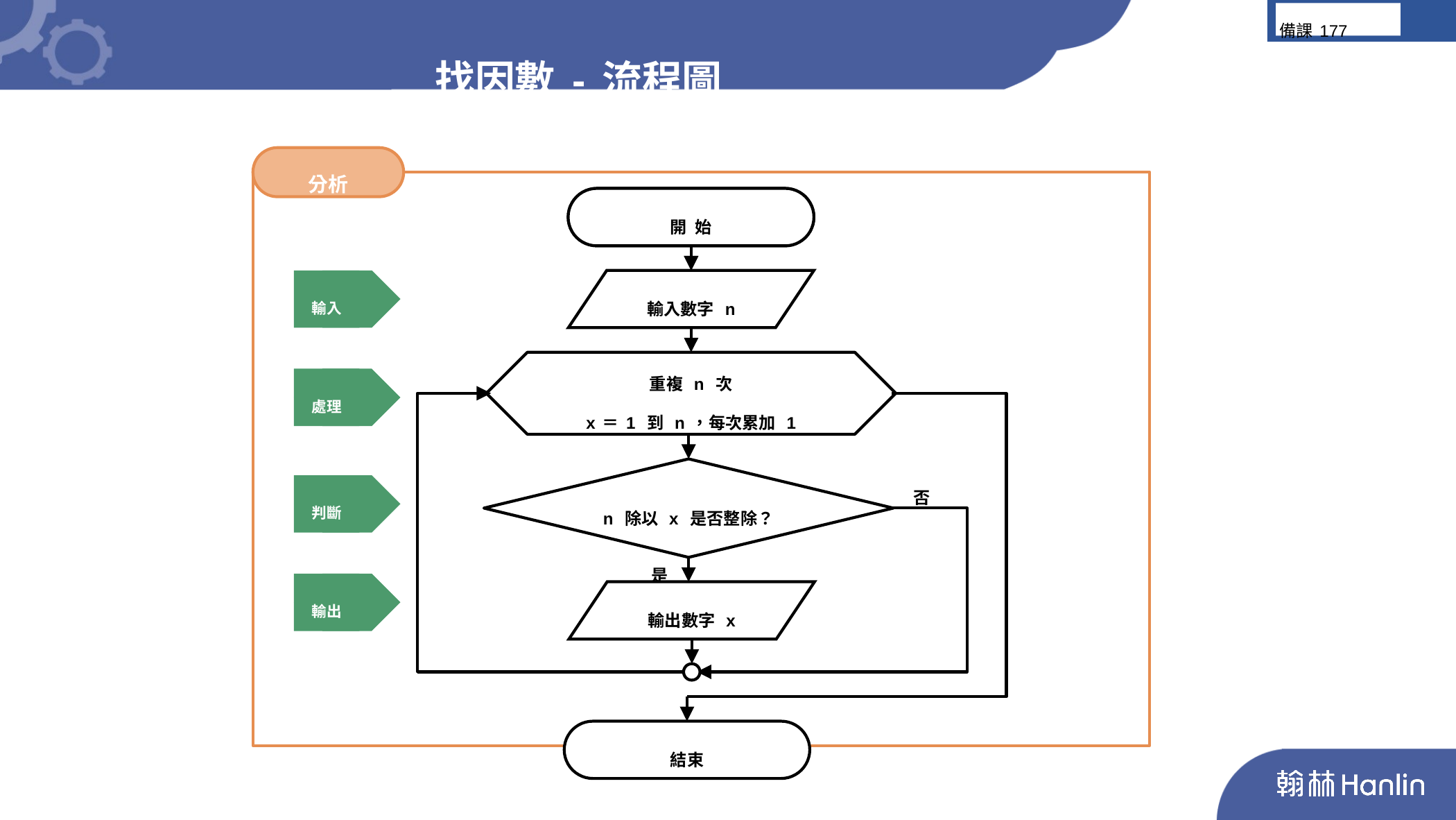

備課177

找因數-流程圖
分析

開始
開  始
輸入

輸入數字 n
重複 n 次
x＝1 到 n，每次累加 1
處理

n 除以 x 是否整除？
否
判斷

是
輸出

輸出數字 x

結束